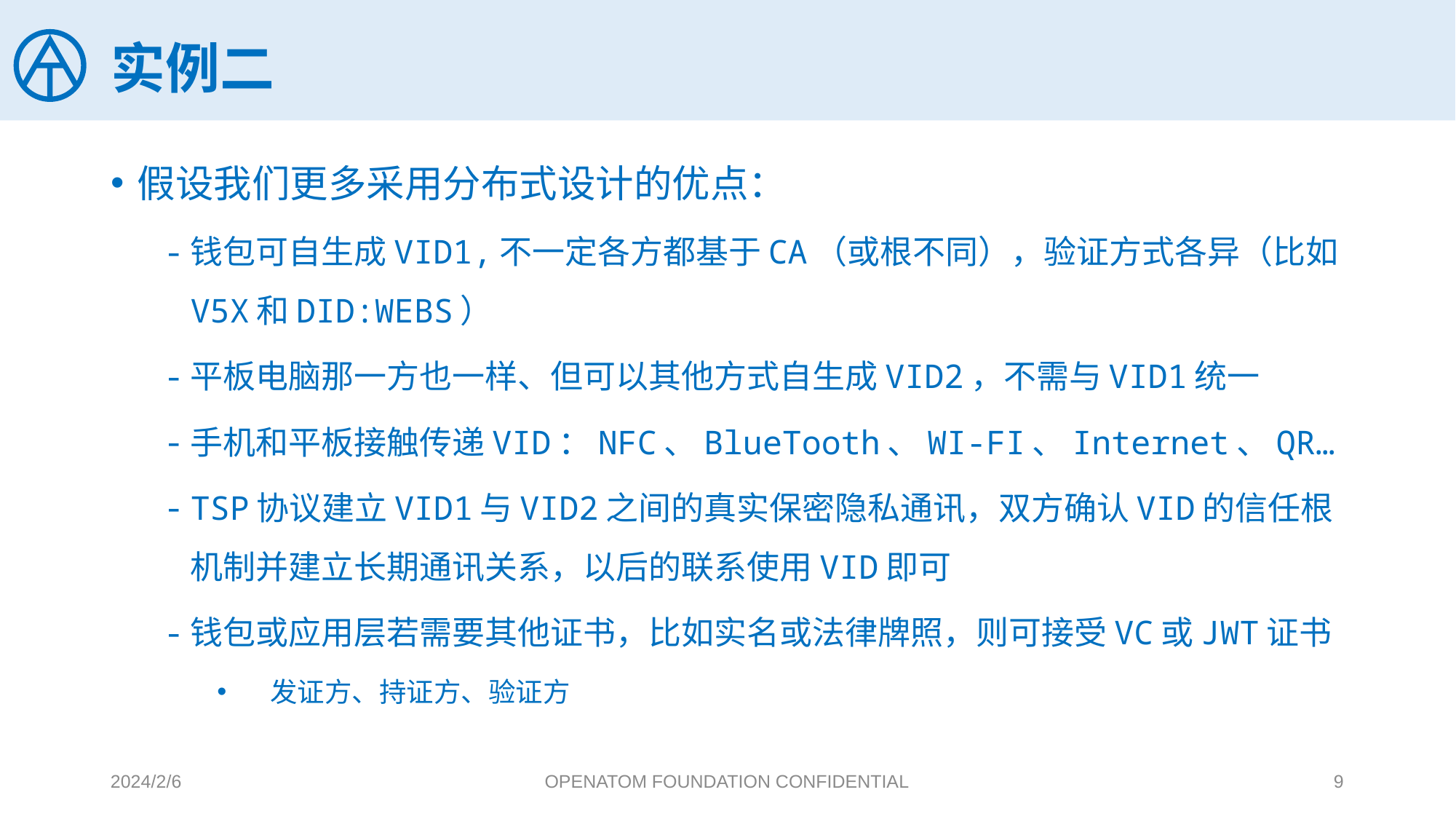

# 实例二
假设我们更多采用分布式设计的优点：
钱包可自生成VID1,不一定各方都基于CA（或根不同），验证方式各异（比如V5X和DID:WEBS）
平板电脑那一方也一样、但可以其他方式自生成VID2，不需与VID1统一
手机和平板接触传递VID：NFC、BlueTooth、WI-FI、Internet、QR…
TSP协议建立VID1与VID2之间的真实保密隐私通讯，双方确认VID的信任根机制并建立长期通讯关系，以后的联系使用VID即可
钱包或应用层若需要其他证书，比如实名或法律牌照，则可接受VC或JWT证书
发证方、持证方、验证方